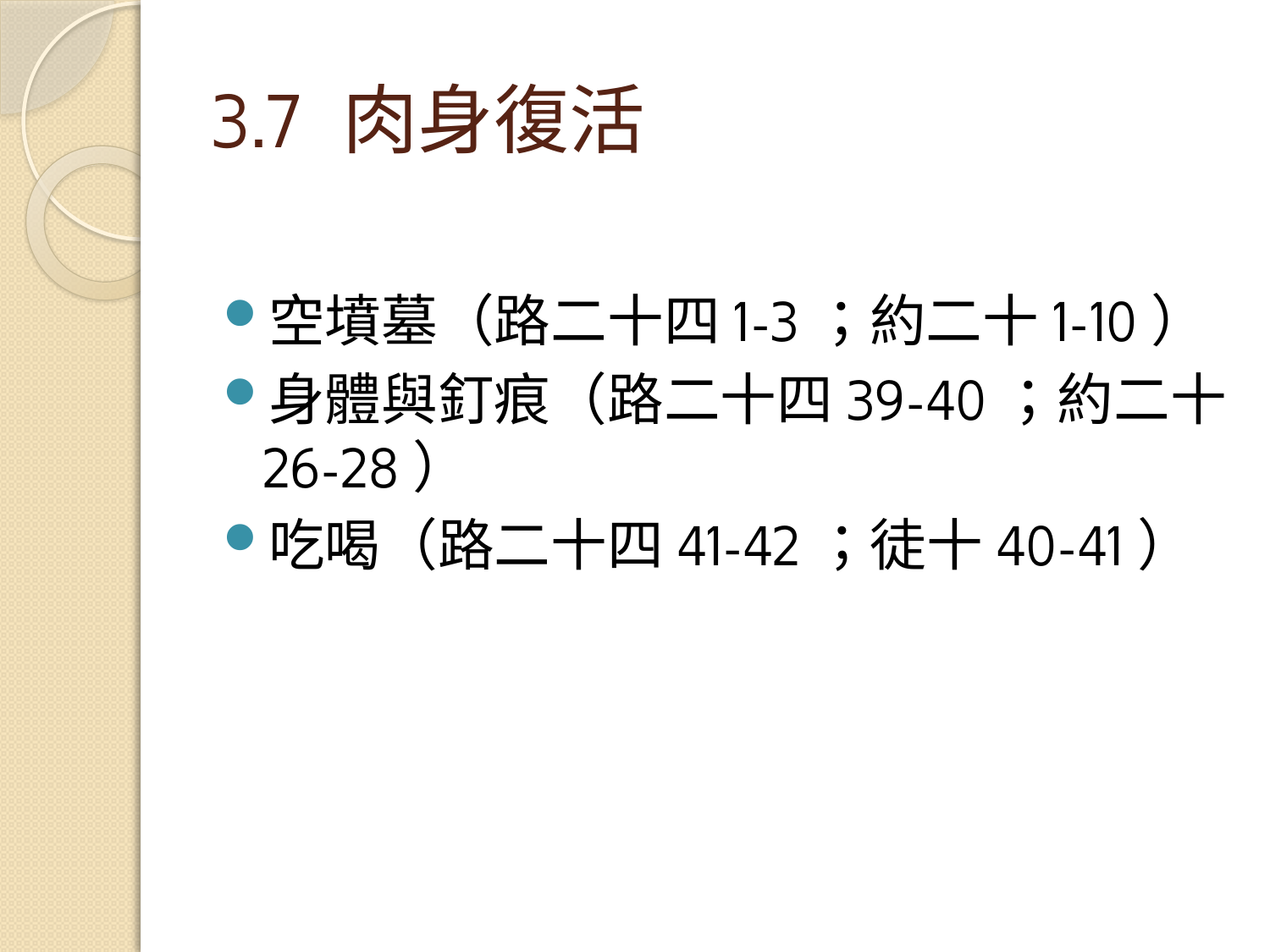

# 3.7 肉身復活

空墳墓（路二十四1-3；約二十1-10）
身體與釘痕（路二十四39-40；約二十26-28）
吃喝（路二十四41-42；徒十40-41）